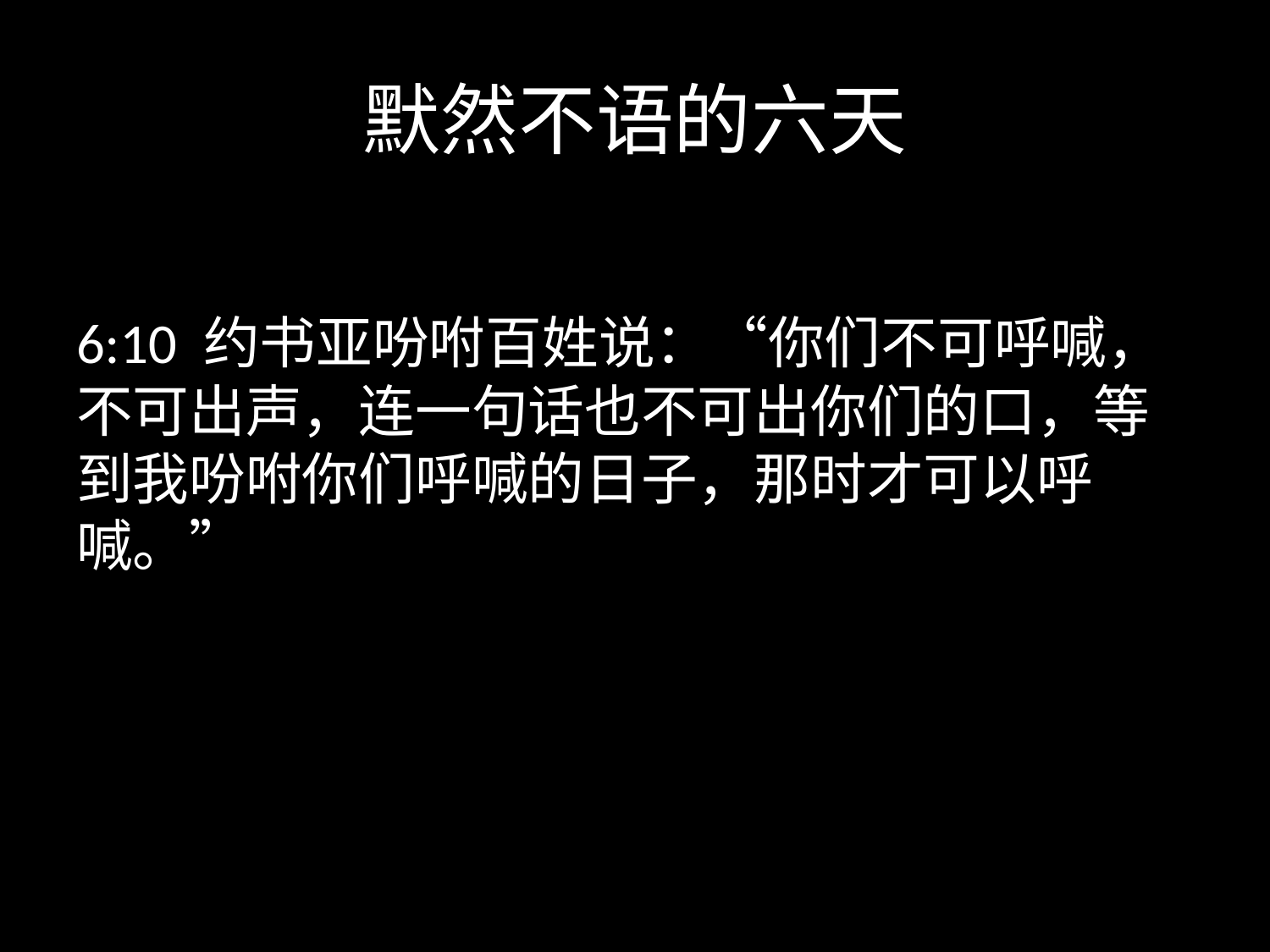

# 默然不语的六天

6:10 约书亚吩咐百姓说：“你们不可呼喊，不可出声，连一句话也不可出你们的口，等到我吩咐你们呼喊的日子，那时才可以呼喊。”